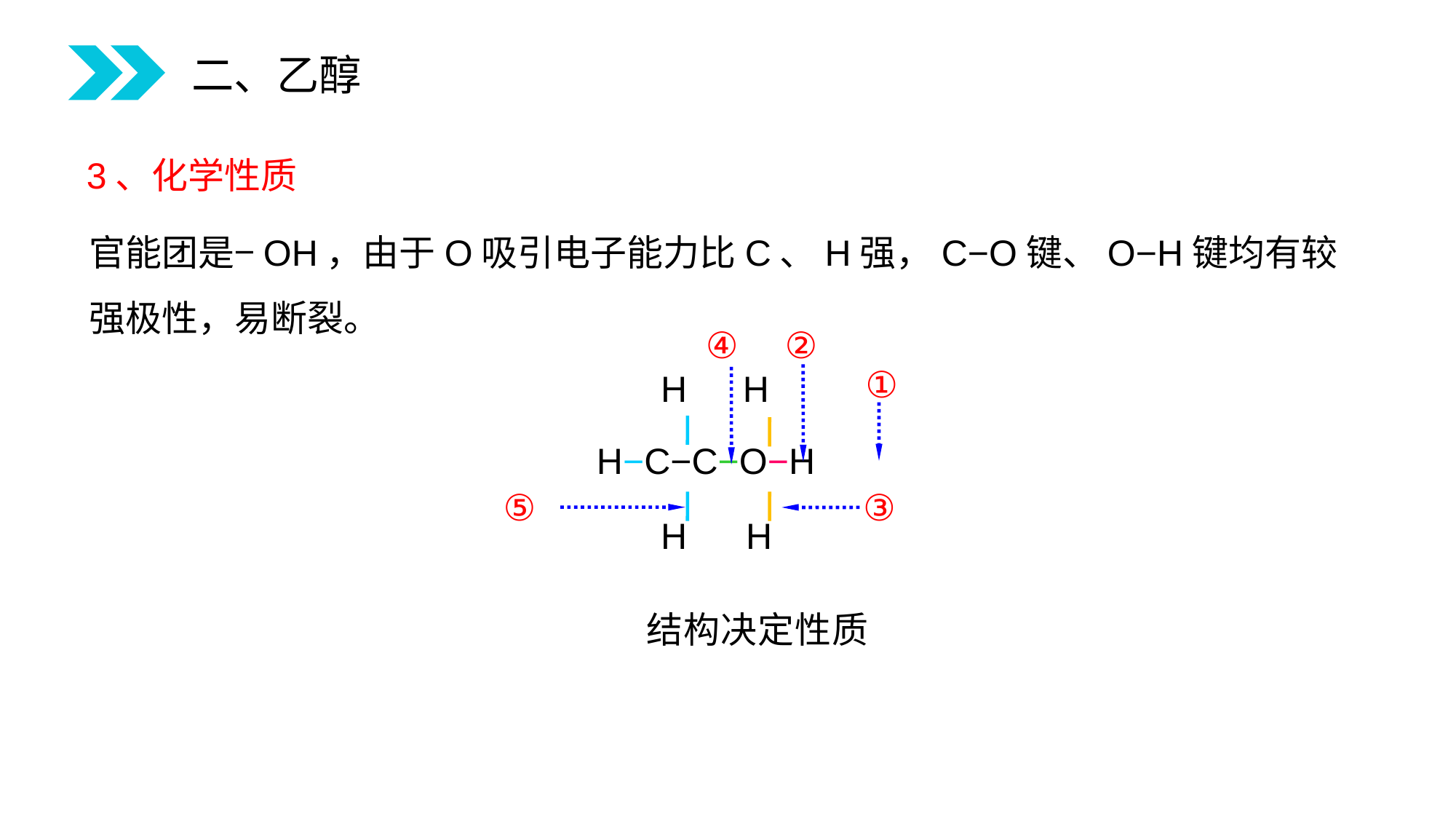

二、乙醇
3、化学性质
官能团是−OH，由于O吸引电子能力比C、H强，C−O键、O−H键均有较强极性，易断裂。

④
②
①
H
H

H−C−C−O−H

H
H

⑤
③

结构决定性质